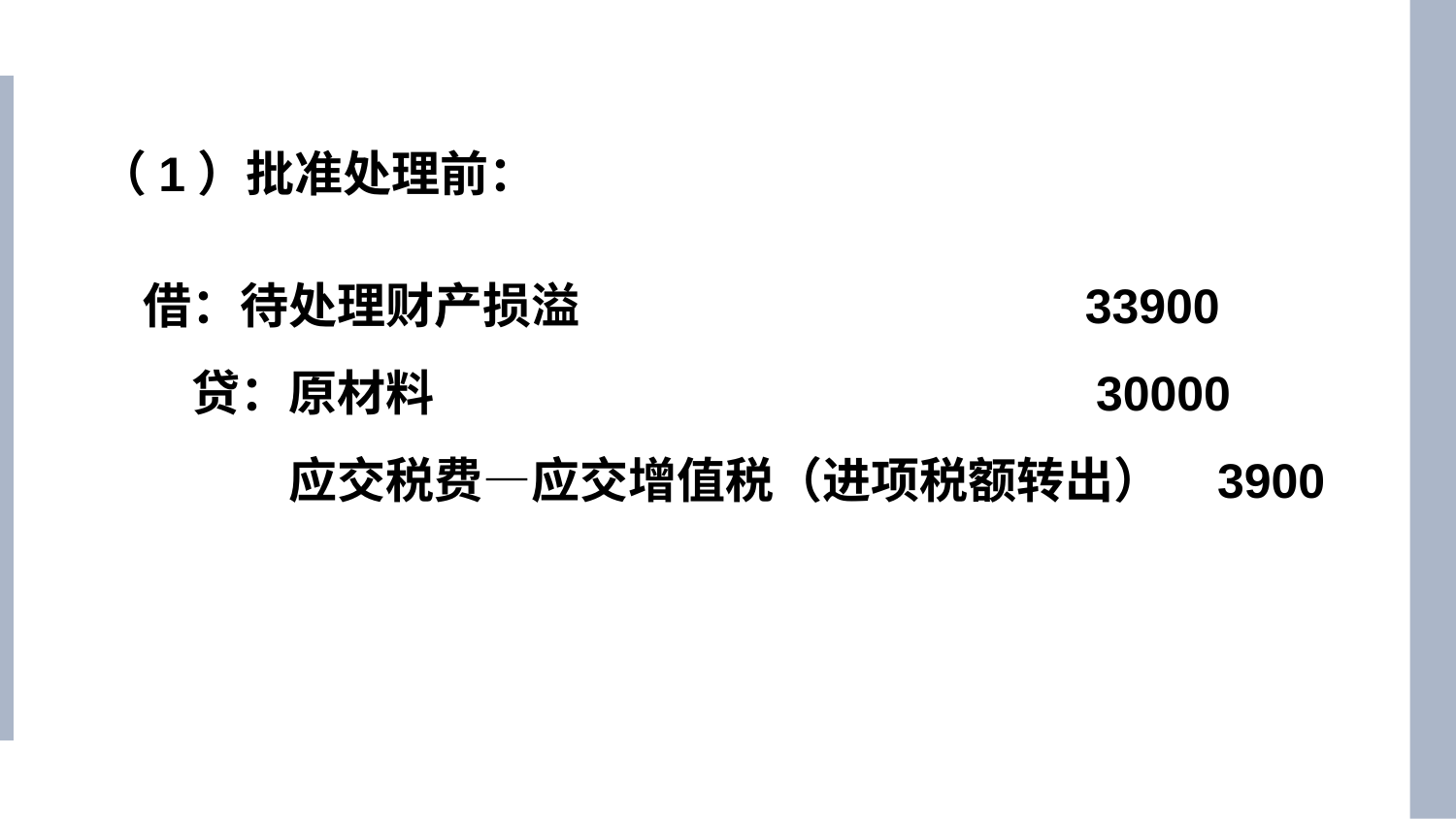

（1）批准处理前：
借：待处理财产损溢　　　　　                       33900
　贷：原材料　　　　　　　　                        30000
　　　应交税费—应交增值税（进项税额转出）    3900